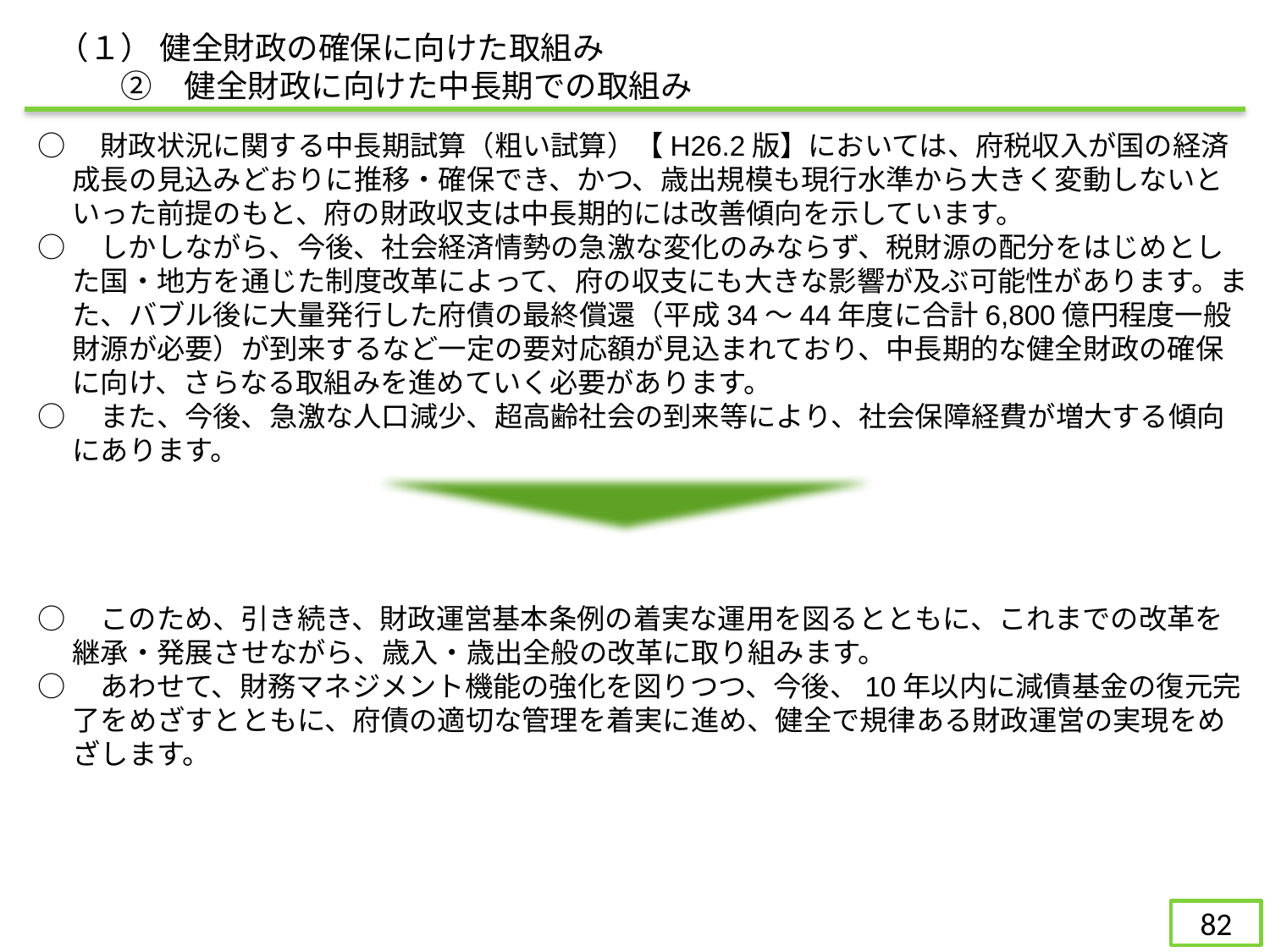

（１） 健全財政の確保に向けた取組み
　　②　健全財政に向けた中長期での取組み
○　財政状況に関する中長期試算（粗い試算）【H26.2版】においては、府税収入が国の経済成長の見込みどおりに推移・確保でき、かつ、歳出規模も現行水準から大きく変動しないといった前提のもと、府の財政収支は中長期的には改善傾向を示しています。
○　しかしながら、今後、社会経済情勢の急激な変化のみならず、税財源の配分をはじめとした国・地方を通じた制度改革によって、府の収支にも大きな影響が及ぶ可能性があります。また、バブル後に大量発行した府債の最終償還（平成34～44年度に合計6,800億円程度一般財源が必要）が到来するなど一定の要対応額が見込まれており、中長期的な健全財政の確保に向け、さらなる取組みを進めていく必要があります。
○　また、今後、急激な人口減少、超高齢社会の到来等により、社会保障経費が増大する傾向にあります。

○　このため、引き続き、財政運営基本条例の着実な運用を図るとともに、これまでの改革を継承・発展させながら、歳入・歳出全般の改革に取り組みます。
○　あわせて、財務マネジメント機能の強化を図りつつ、今後、10年以内に減債基金の復元完了をめざすとともに、府債の適切な管理を着実に進め、健全で規律ある財政運営の実現をめざします。

82